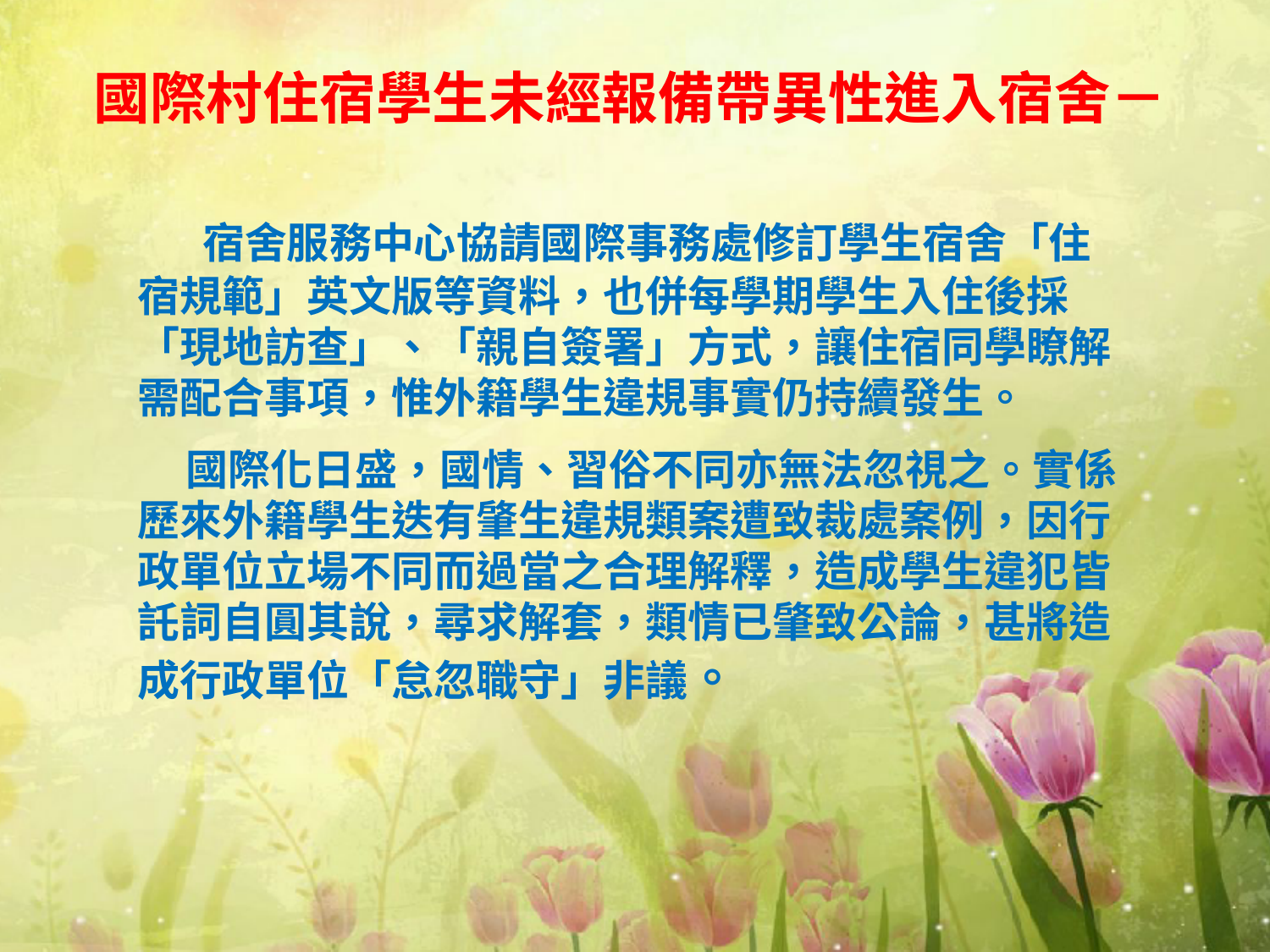

國際村住宿學生未經報備帶異性進入宿舍－
    宿舍服務中心協請國際事務處修訂學生宿舍「住宿規範」英文版等資料，也併每學期學生入住後採「現地訪查」、「親自簽署」方式，讓住宿同學瞭解需配合事項，惟外籍學生違規事實仍持續發生。
    國際化日盛，國情、習俗不同亦無法忽視之。實係歷來外籍學生迭有肇生違規類案遭致裁處案例，因行政單位立場不同而過當之合理解釋，造成學生違犯皆託詞自圓其說，尋求解套，類情已肇致公論，甚將造成行政單位「怠忽職守」非議。